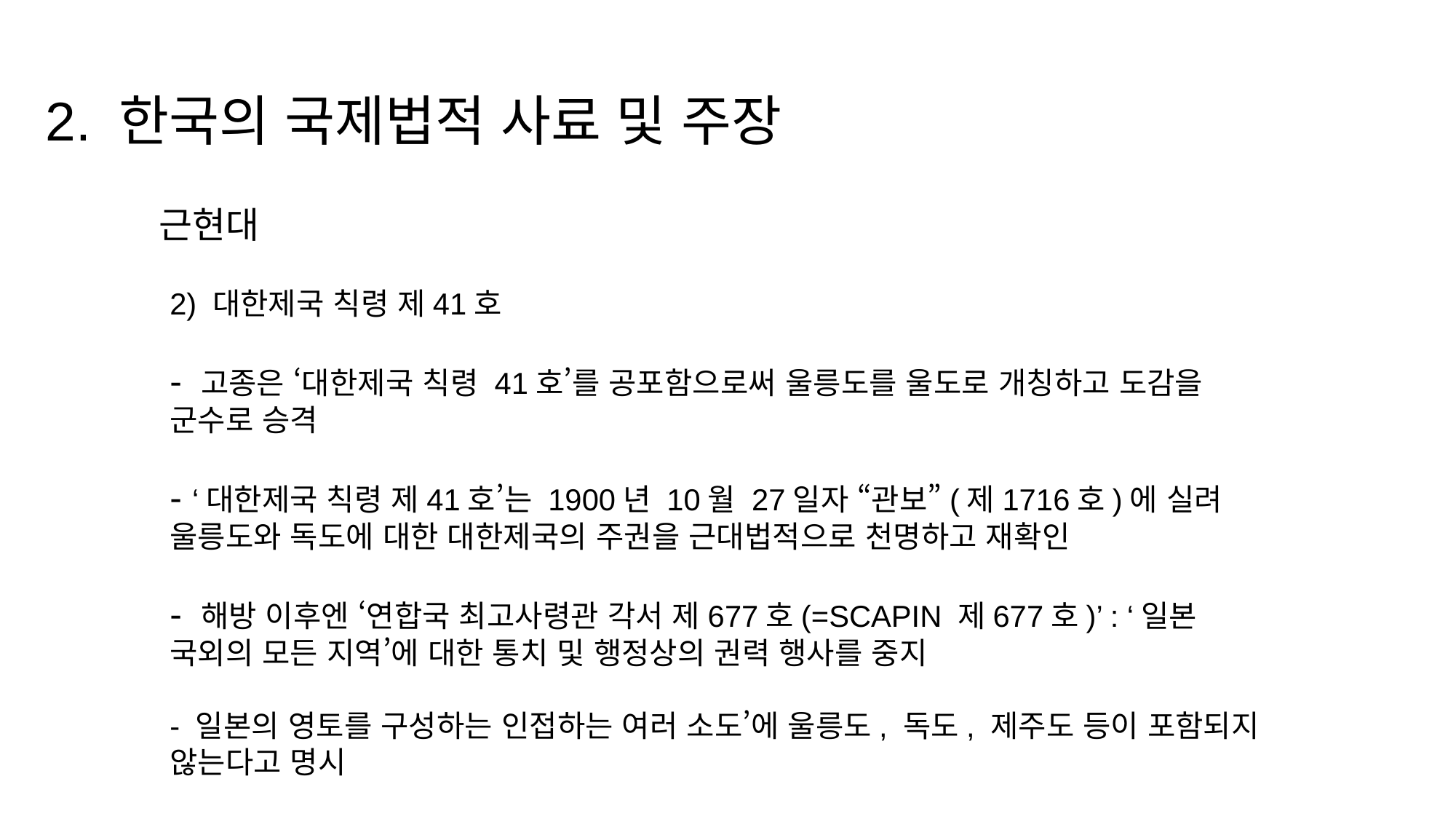

2. 한국의 국제법적 사료 및 주장

근현대
2) 대한제국 칙령 제41호

- 고종은 ‘대한제국 칙령 41호’를 공포함으로써 울릉도를 울도로 개칭하고 도감을 군수로 승격

- ‘대한제국 칙령 제41호’는 1900년 10월 27일자 “관보”(제1716호)에 실려 울릉도와 독도에 대한 대한제국의 주권을 근대법적으로 천명하고 재확인

- 해방 이후엔 ‘연합국 최고사령관 각서 제677호(=SCAPIN 제677호)’ : ‘일본 국외의 모든 지역’에 대한 통치 및 행정상의 권력 행사를 중지

- 일본의 영토를 구성하는 인접하는 여러 소도’에 울릉도, 독도, 제주도 등이 포함되지 않는다고 명시